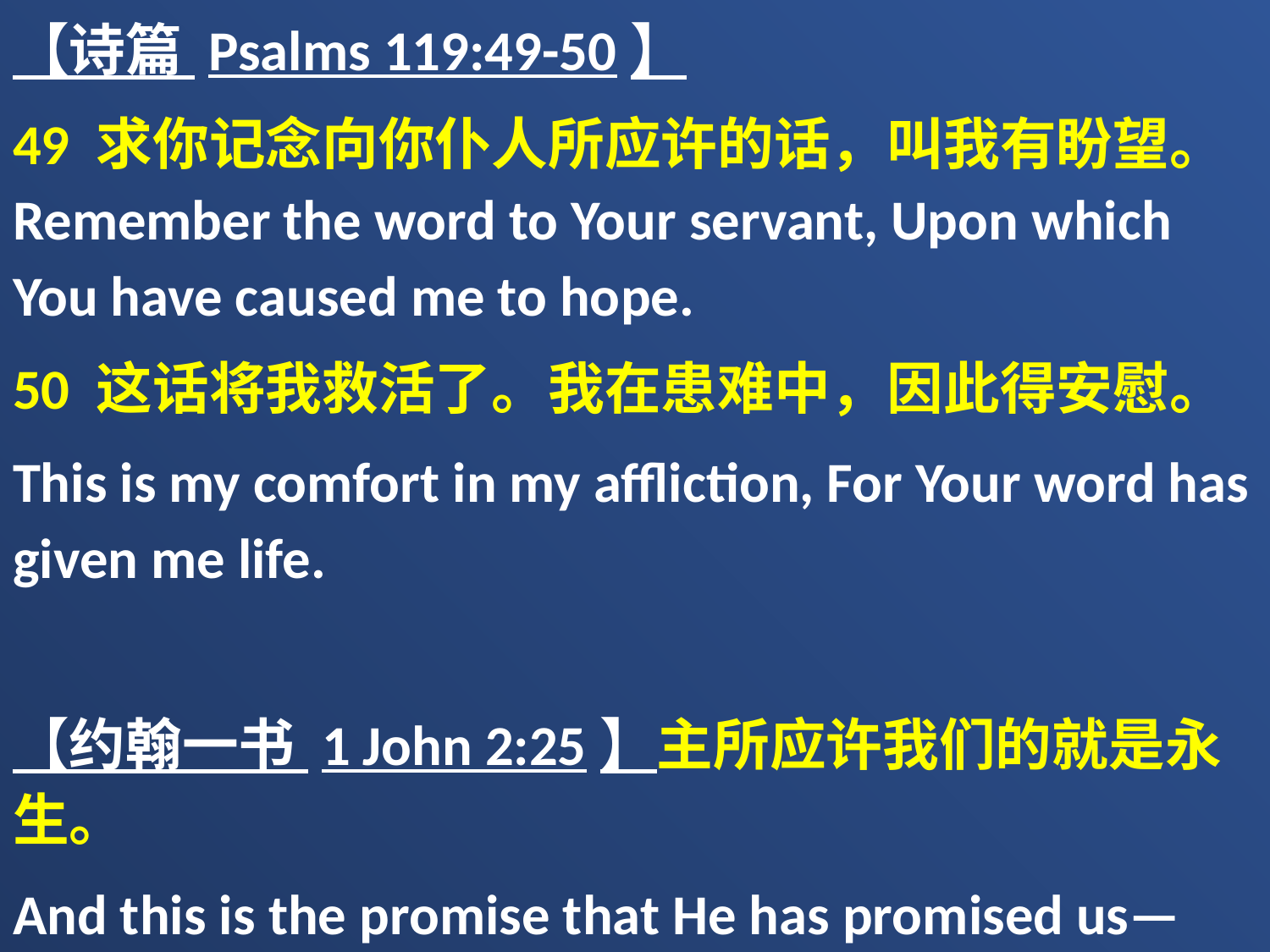

【诗篇 Psalms 119:49-50】
49 求你记念向你仆人所应许的话，叫我有盼望。Remember the word to Your servant, Upon which You have caused me to hope.
50 这话将我救活了。我在患难中，因此得安慰。
This is my comfort in my affliction, For Your word has given me life.

【约翰一书 1 John 2:25】主所应许我们的就是永生。
And this is the promise that He has promised us—eternal life.